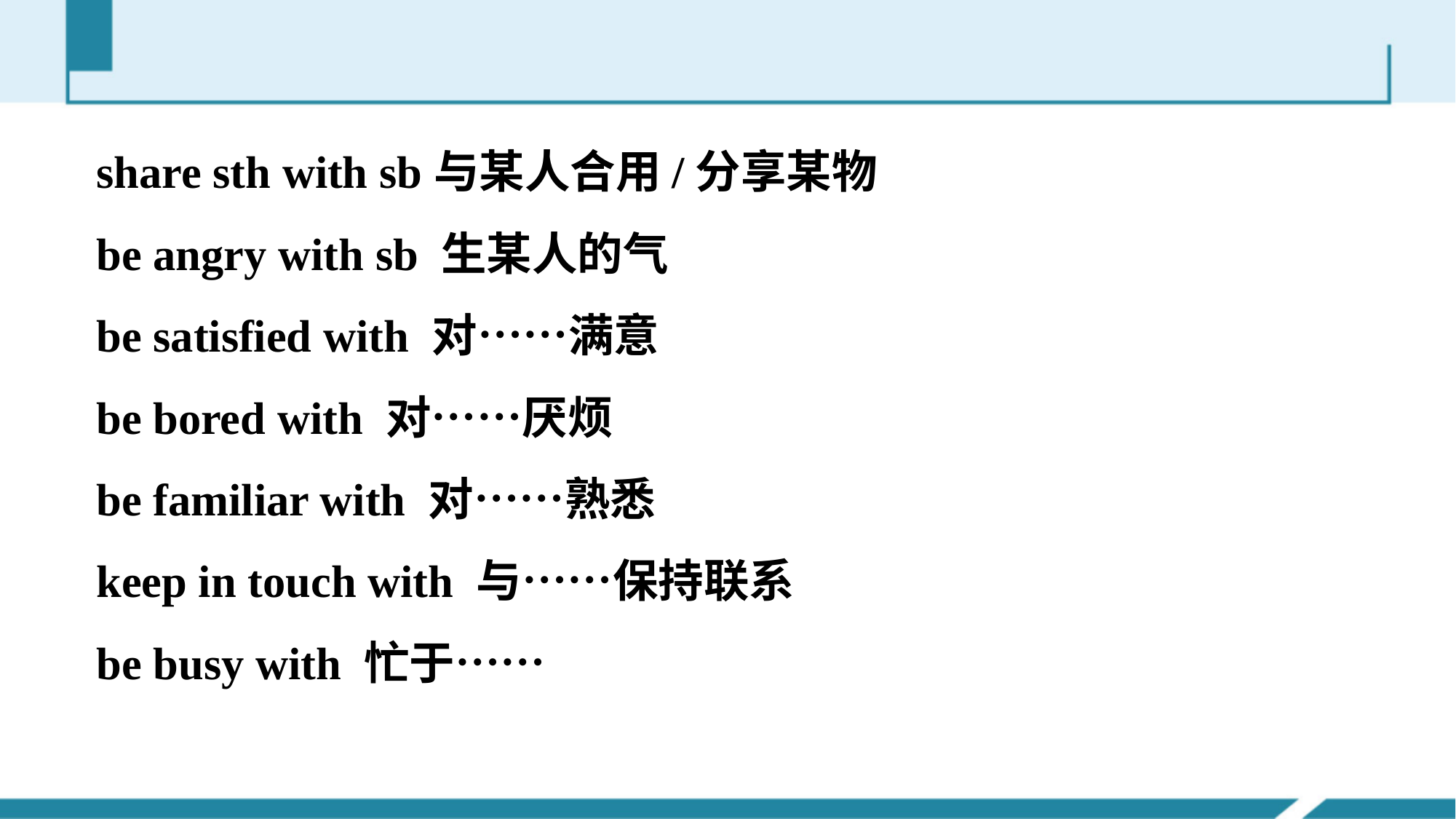

share sth with sb与某人合用/分享某物
be angry with sb 生某人的气
be satisfied with 对……满意
be bored with 对……厌烦
be familiar with 对……熟悉
keep in touch with 与……保持联系
be busy with 忙于……